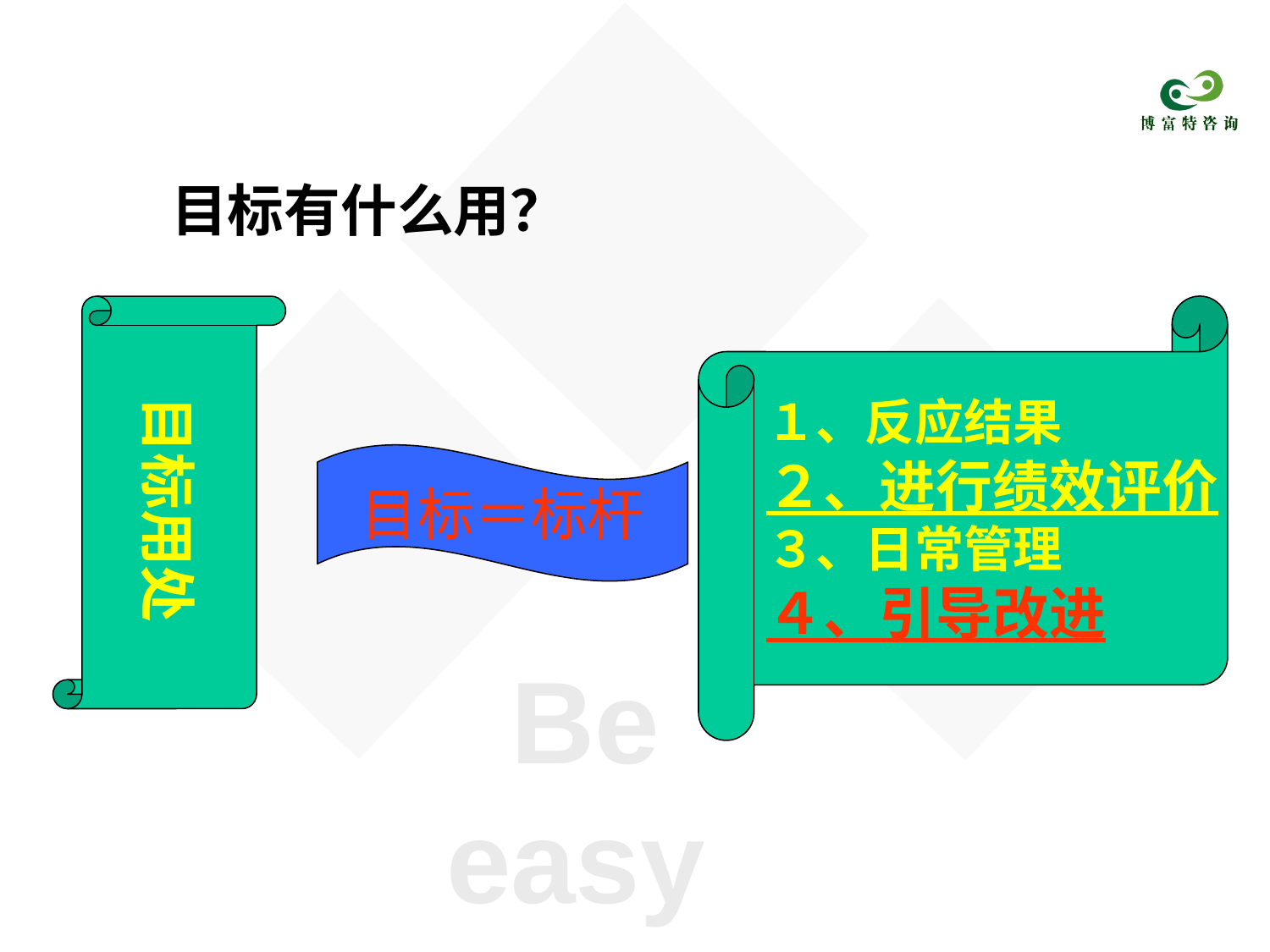

目标有什么用？

目标用处
１、反应结果
２、进行绩效评价
３、日常管理
４、引导改进
目标＝标杆